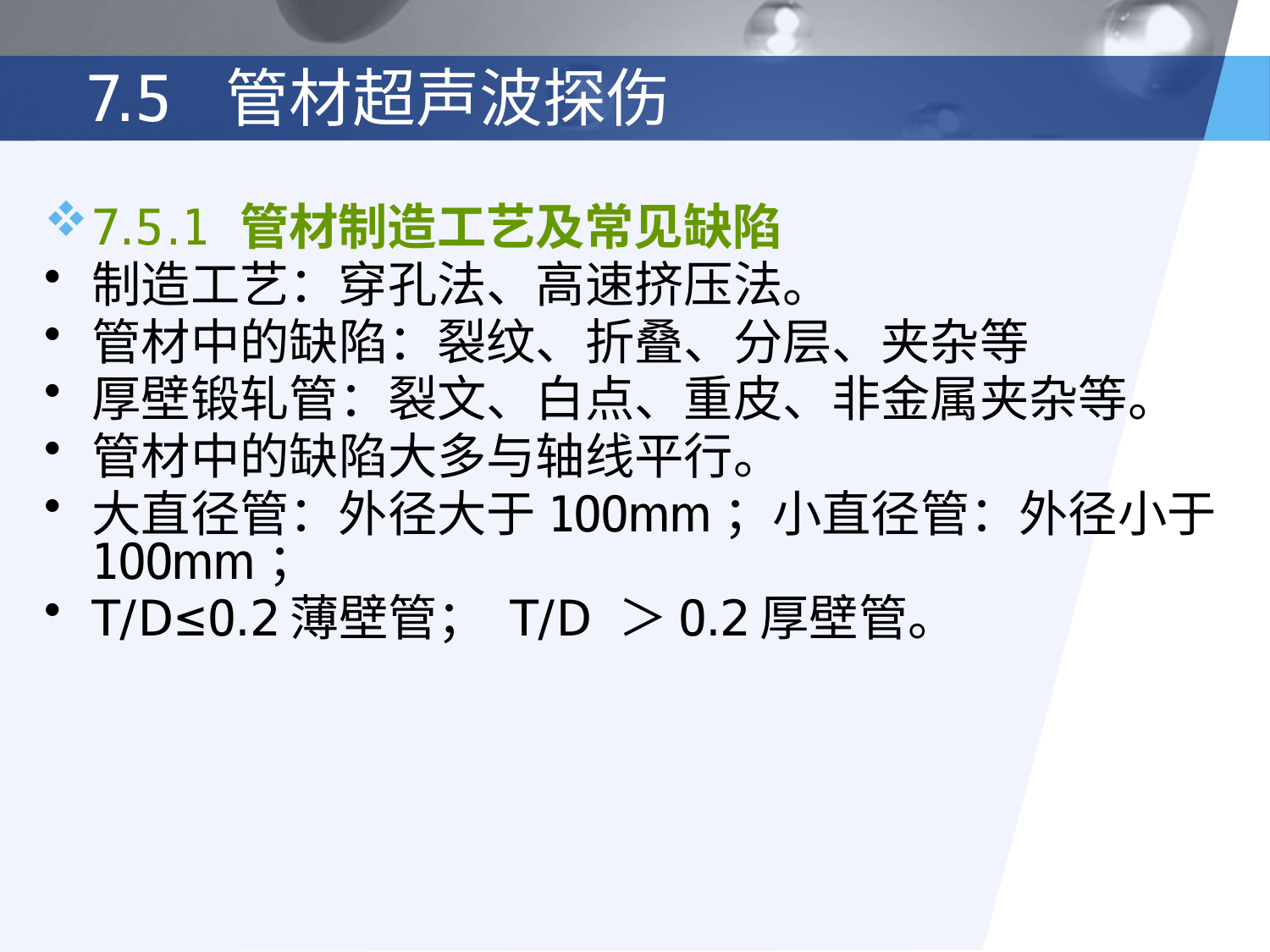

# 7.5  管材超声波探伤
7.5.1 管材制造工艺及常见缺陷
制造工艺：穿孔法、高速挤压法。
管材中的缺陷：裂纹、折叠、分层、夹杂等
厚壁锻轧管：裂文、白点、重皮、非金属夹杂等。
管材中的缺陷大多与轴线平行。
大直径管：外径大于100mm；小直径管：外径小于100mm；
T/D≤0.2薄壁管； T/D ＞0.2厚壁管。